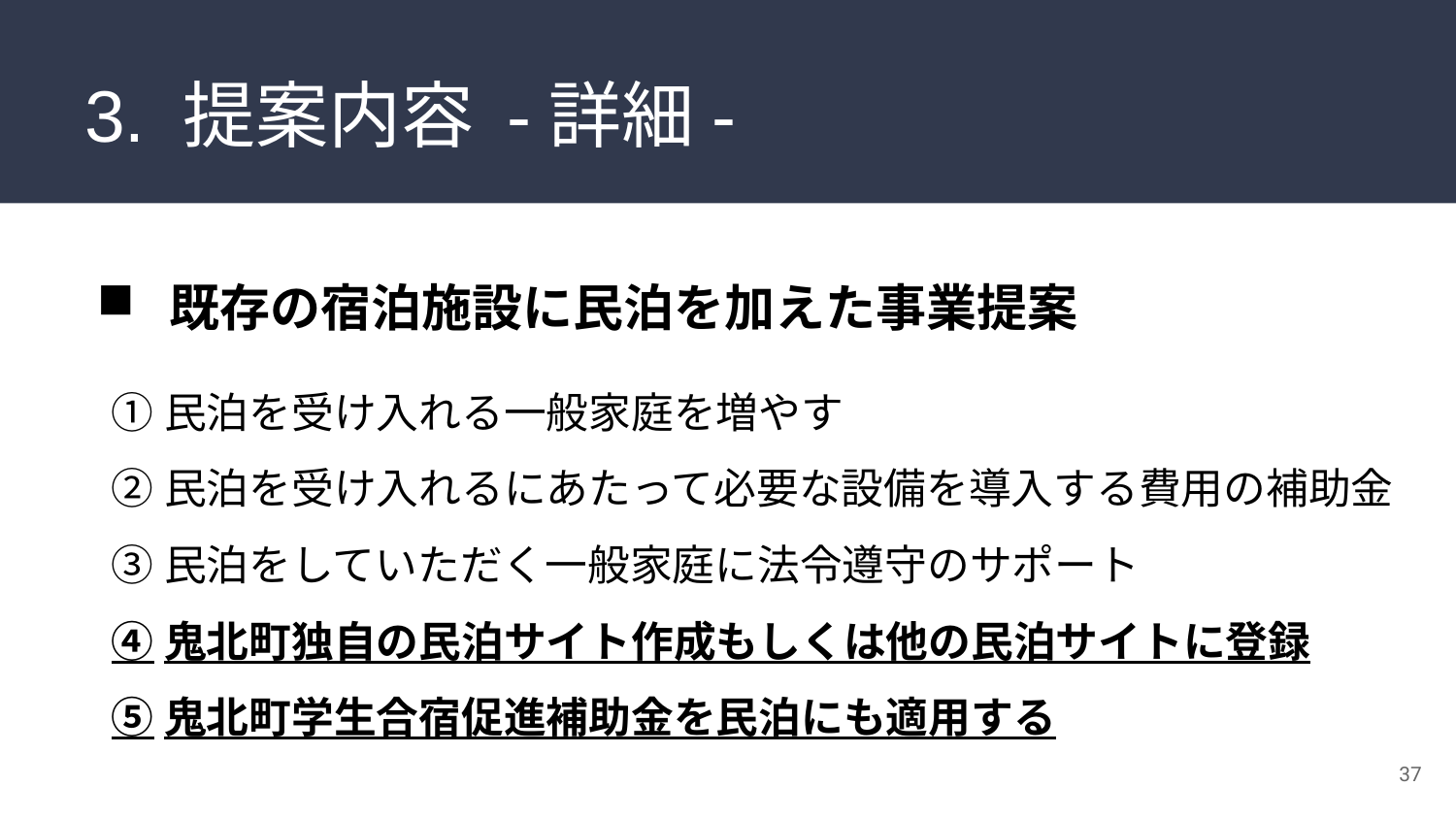

# 3. 提案内容 -詳細-
既存の宿泊施設に民泊を加えた事業提案
①民泊を受け入れる一般家庭を増やす
②民泊を受け入れるにあたって必要な設備を導入する費用の補助金
③民泊をしていただく一般家庭に法令遵守のサポート
④鬼北町独自の民泊サイト作成もしくは他の民泊サイトに登録
⑤鬼北町学生合宿促進補助金を民泊にも適用する
37